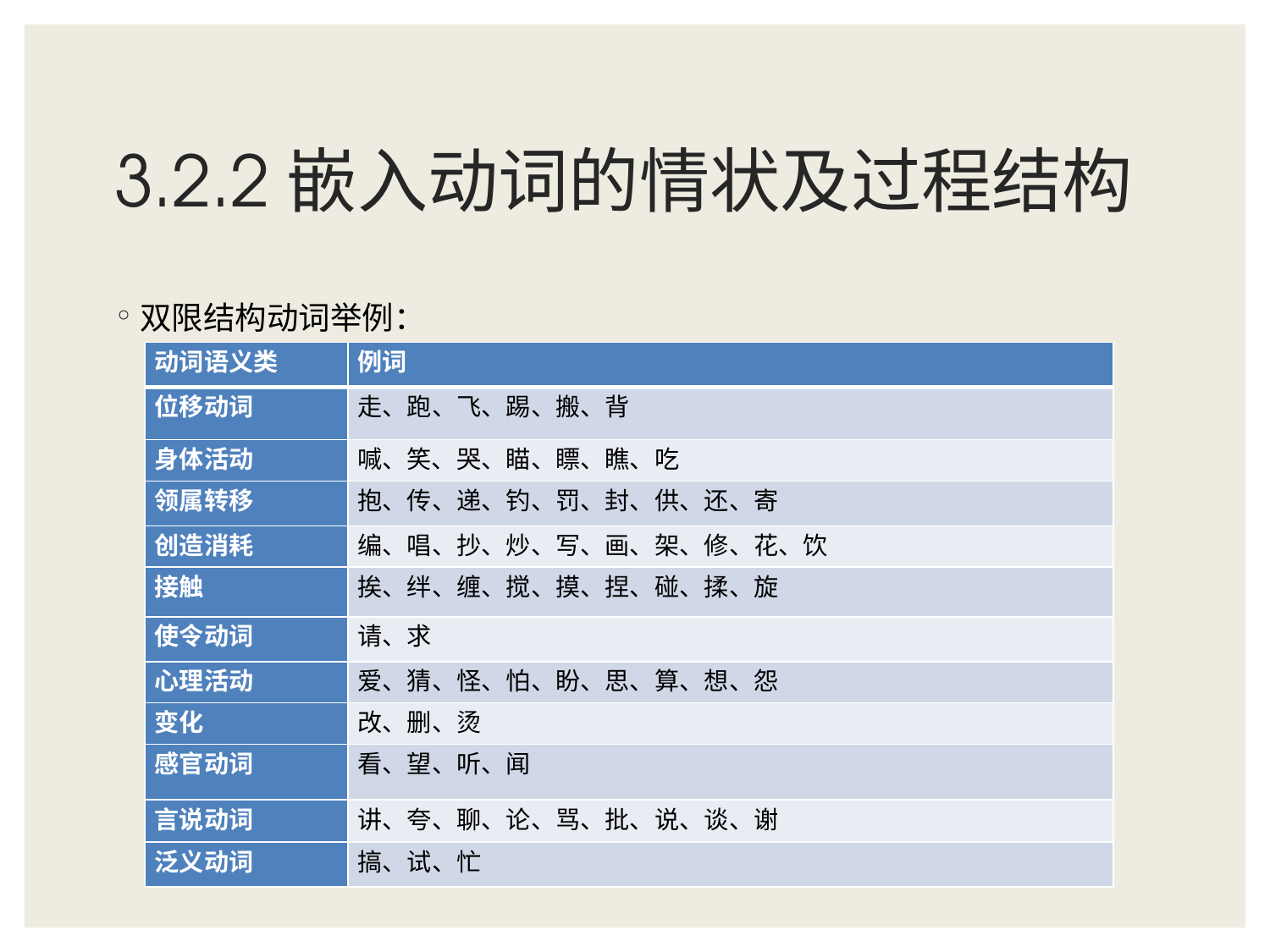

# 3.2.2嵌入动词的情状及过程结构
双限结构动词举例：

| 动词语义类 | 例词 |
| --- | --- |
| 位移动词 | 走、跑、飞、踢、搬、背 |
| 身体活动 | 喊、笑、哭、瞄、瞟、瞧、吃 |
| 领属转移 | 抱、传、递、钓、罚、封、供、还、寄 |
| 创造消耗 | 编、唱、抄、炒、写、画、架、修、花、饮 |
| 接触 | 挨、绊、缠、搅、摸、捏、碰、揉、旋 |
| 使令动词 | 请、求 |
| 心理活动 | 爱、猜、怪、怕、盼、思、算、想、怨 |
| 变化 | 改、删、烫 |
| 感官动词 | 看、望、听、闻 |
| 言说动词 | 讲、夸、聊、论、骂、批、说、谈、谢 |
| 泛义动词 | 搞、试、忙 |